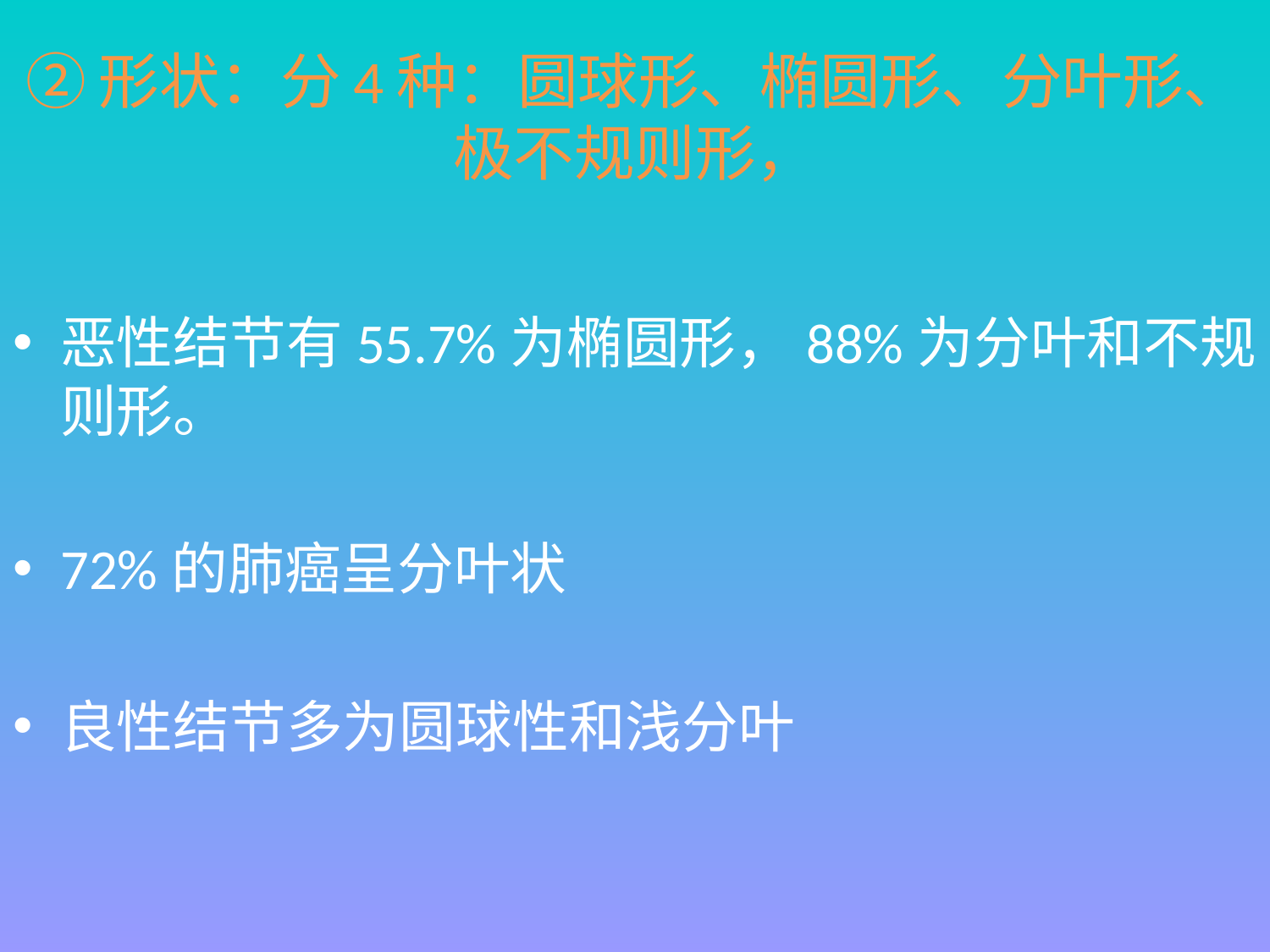

# ②形状：分4种：圆球形、椭圆形、分叶形、极不规则形，

恶性结节有55.7%为椭圆形，88%为分叶和不规则形。

72%的肺癌呈分叶状

良性结节多为圆球性和浅分叶